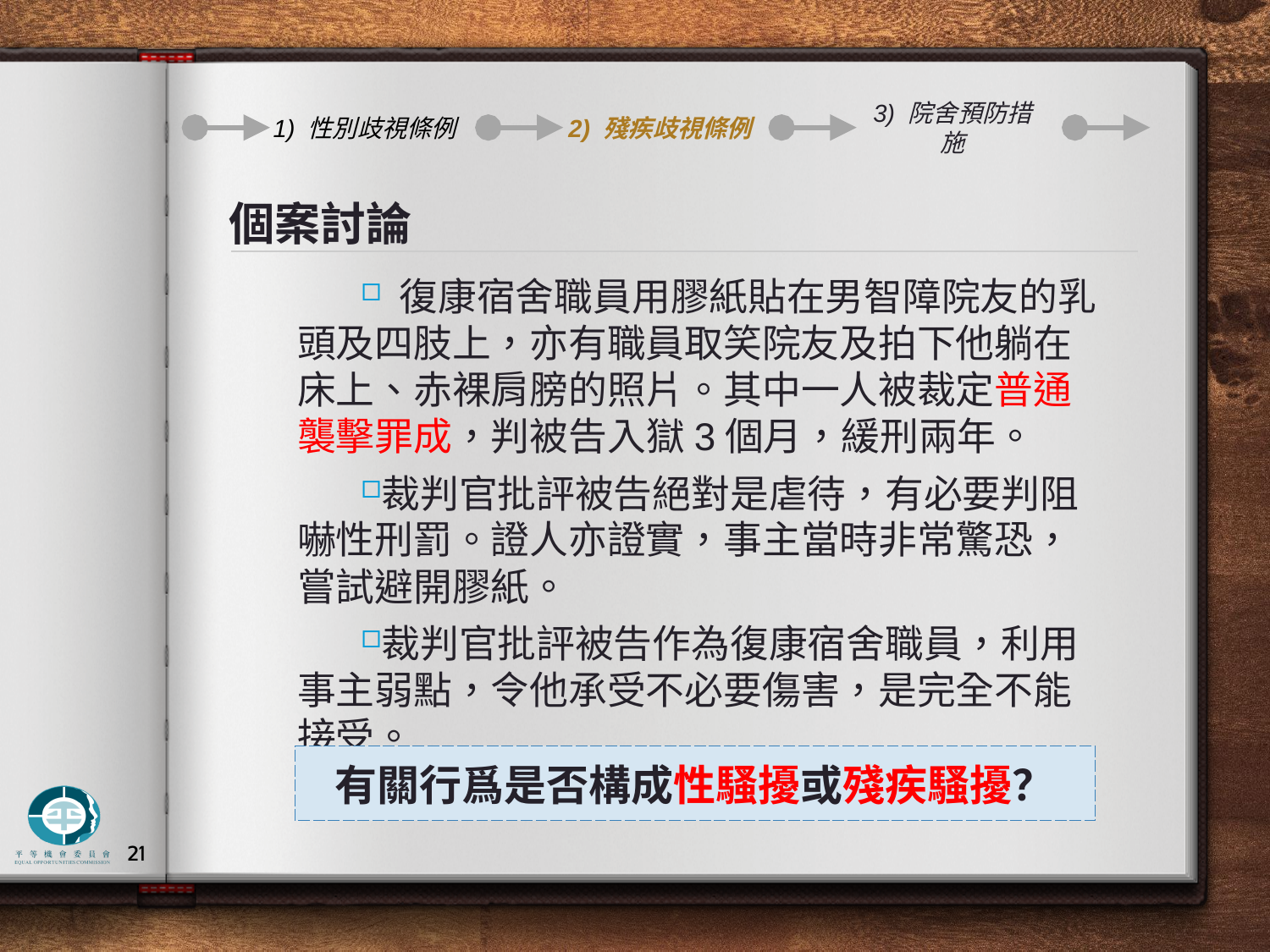

1) 性別歧視條例
2) 殘疾歧視條例
3) 院舍預防措施
# 個案討論
 復康宿舍職員用膠紙貼在男智障院友的乳頭及四肢上，亦有職員取笑院友及拍下他躺在床上、赤裸肩膀的照片。其中一人被裁定普通襲擊罪成，判被告入獄3個月，緩刑兩年。
裁判官批評被告絕對是虐待，有必要判阻嚇性刑罰。證人亦證實，事主當時非常驚恐，嘗試避開膠紙。
裁判官批評被告作為復康宿舍職員，利用事主弱點，令他承受不必要傷害，是完全不能接受。

有關行爲是否構成性騷擾或殘疾騷擾？